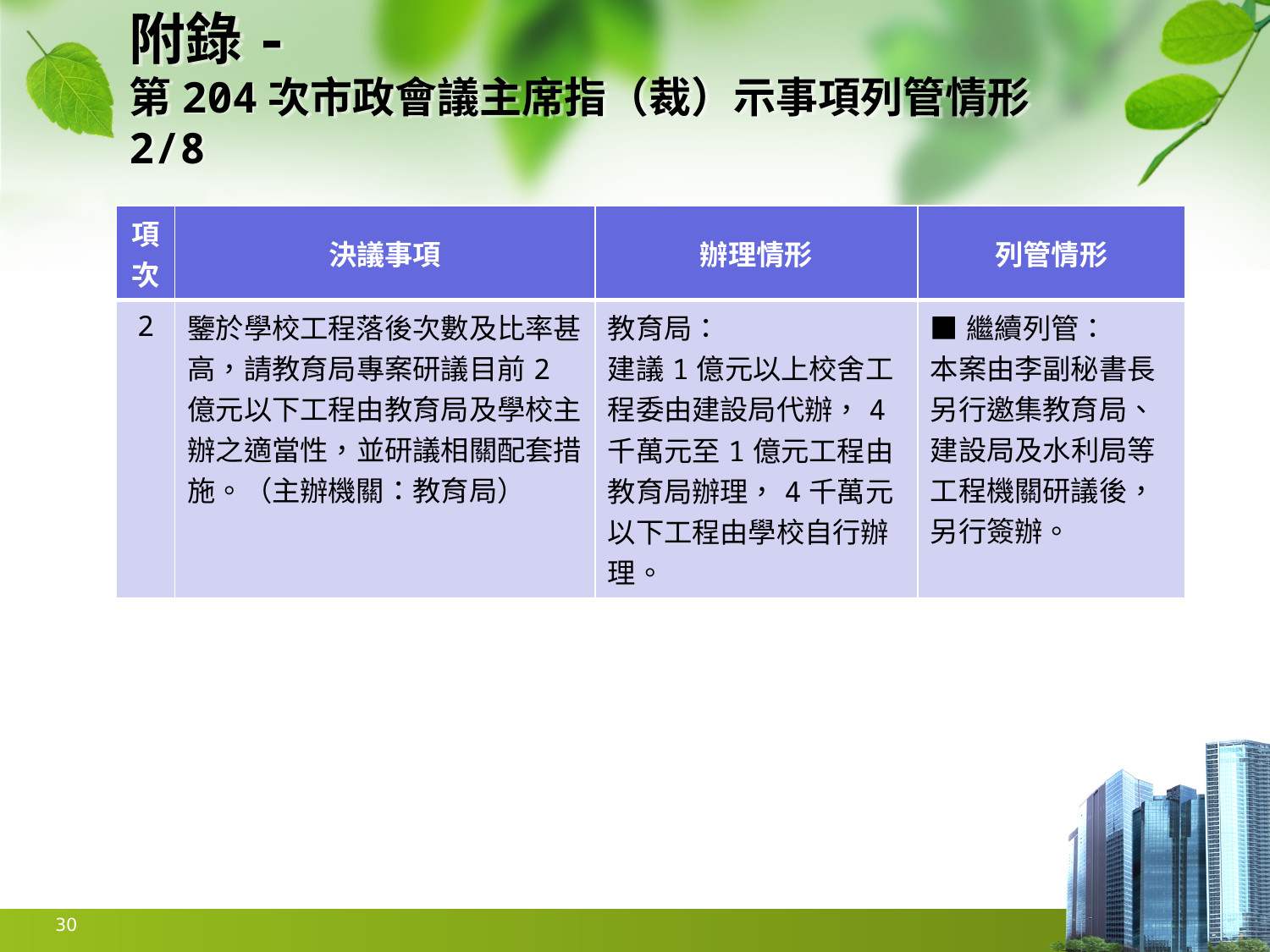

# 附錄- 第204次市政會議主席指（裁）示事項列管情形　2/8

| 項次 | 決議事項 | 辦理情形 | 列管情形 |
| --- | --- | --- | --- |
| 2 | 鑒於學校工程落後次數及比率甚高，請教育局專案研議目前2億元以下工程由教育局及學校主辦之適當性，並研議相關配套措施。（主辦機關：教育局） | 教育局： 建議1億元以上校舍工程委由建設局代辦，4千萬元至1億元工程由教育局辦理，4千萬元以下工程由學校自行辦理。 | ■繼續列管： 本案由李副秘書長另行邀集教育局、建設局及水利局等工程機關研議後，另行簽辦。 |
30